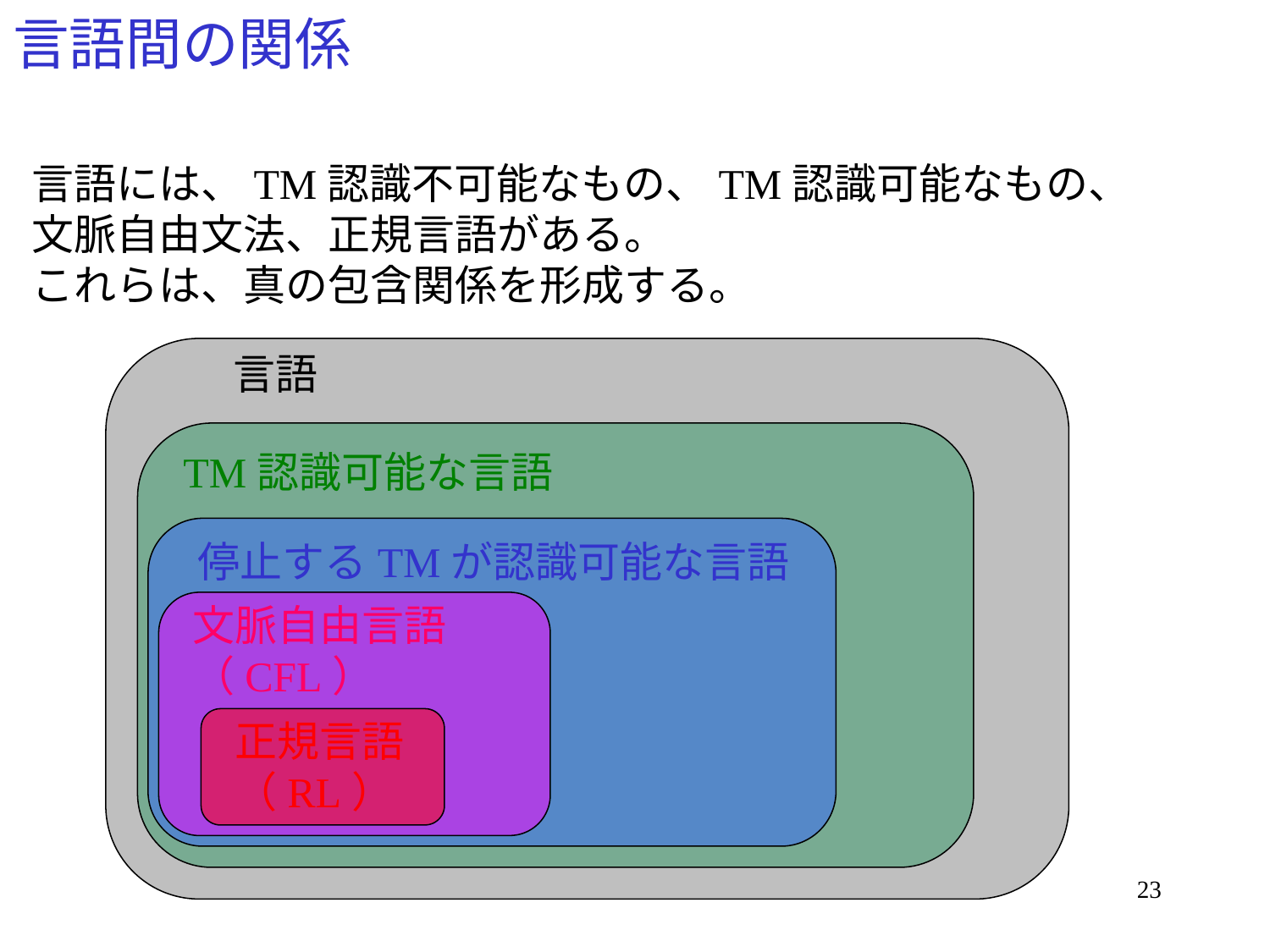

# 言語間の関係
言語には、TM認識不可能なもの、TM認識可能なもの、
文脈自由文法、正規言語がある。
これらは、真の包含関係を形成する。

言語

TM認識可能な言語

停止するTMが認識可能な言語

文脈自由言語
（CFL）

正規言語
（RL）
23